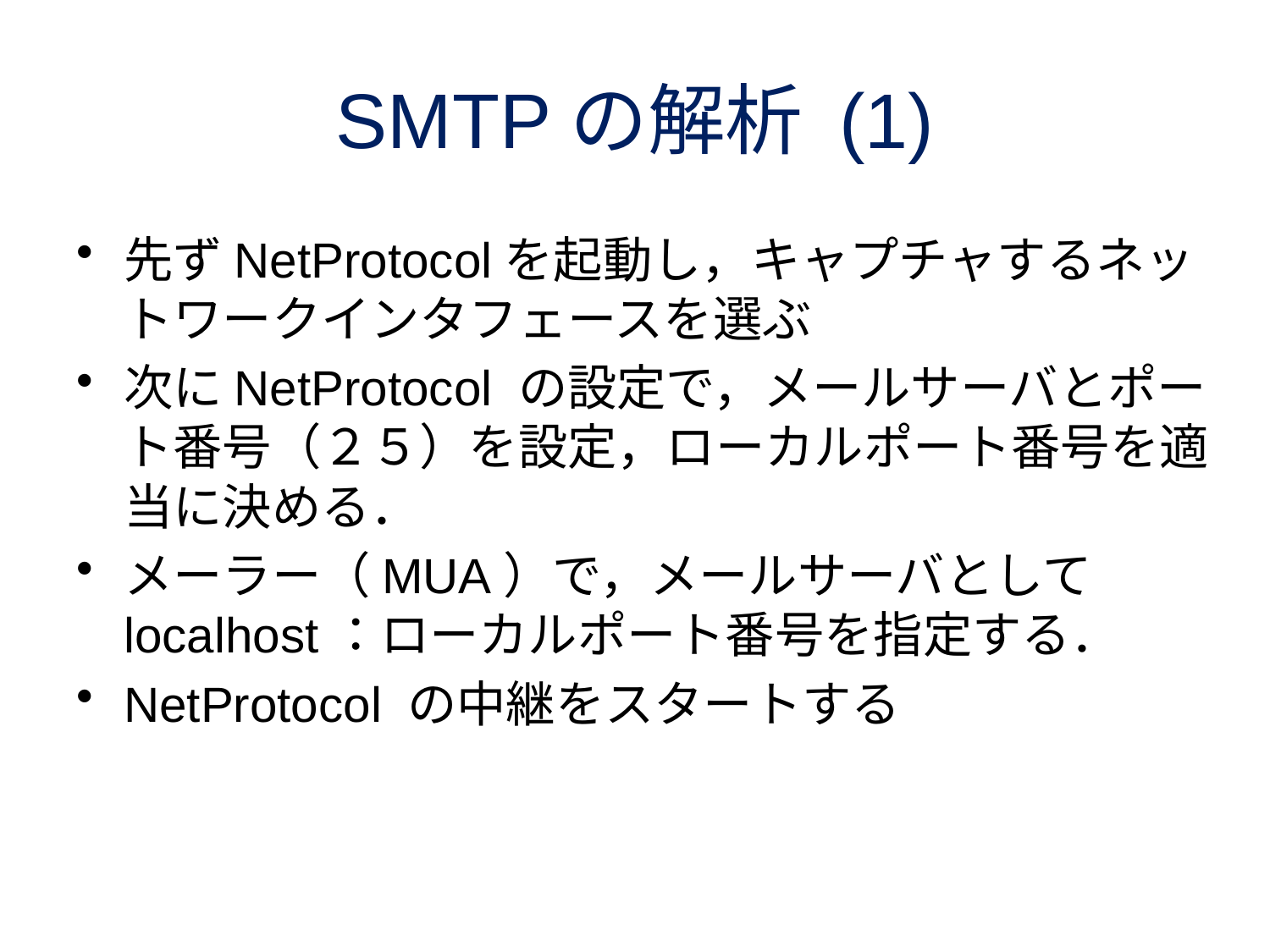

# SMTPの解析 (1)
先ずNetProtocolを起動し，キャプチャするネットワークインタフェースを選ぶ
次にNetProtocol の設定で，メールサーバとポート番号（２５）を設定，ローカルポート番号を適当に決める．
メーラー（MUA）で，メールサーバとして localhost：ローカルポート番号を指定する．
NetProtocol の中継をスタートする